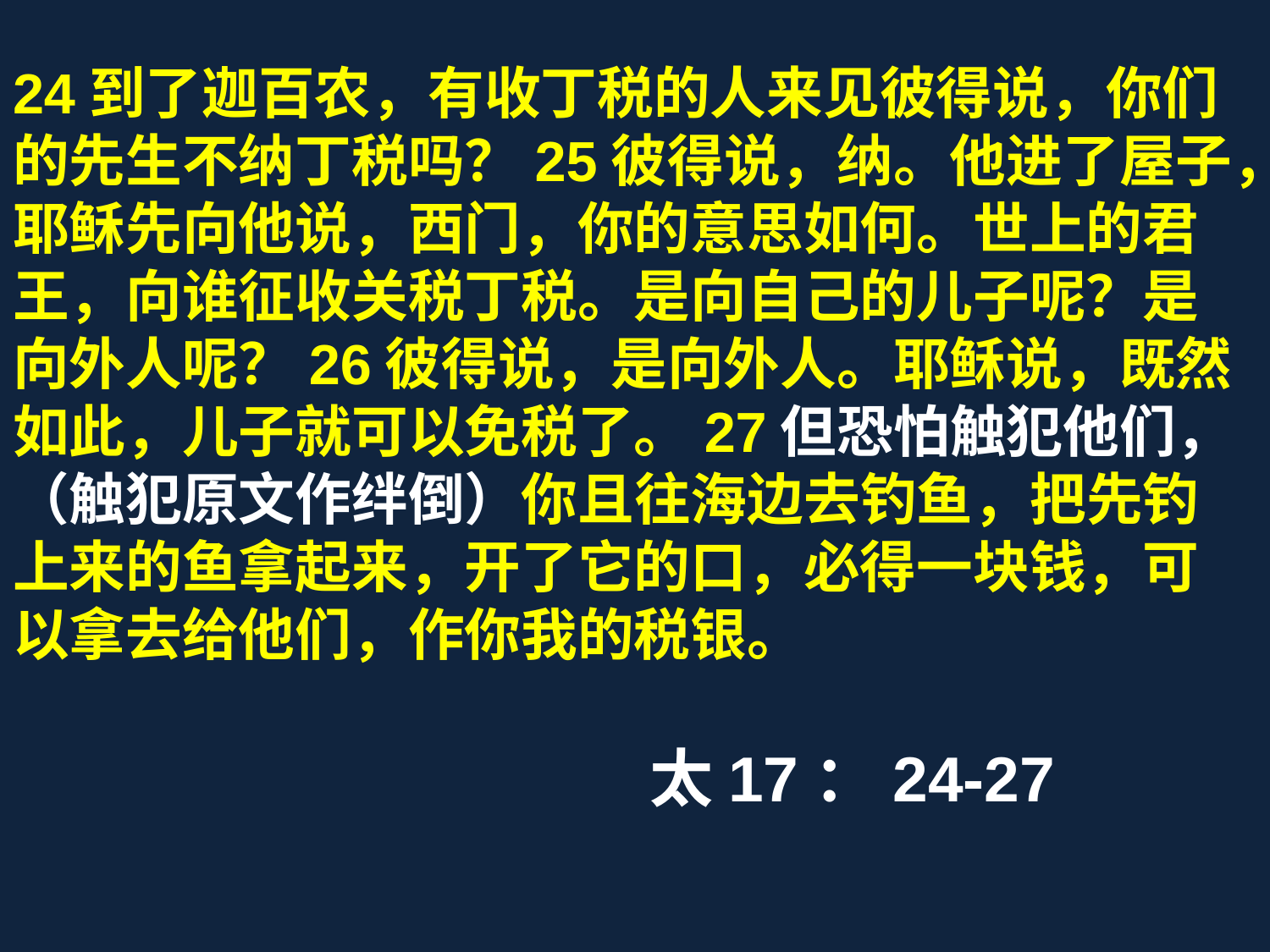

24到了迦百农，有收丁税的人来见彼得说，你们的先生不纳丁税吗？25彼得说，纳。他进了屋子，耶稣先向他说，西门，你的意思如何。世上的君王，向谁征收关税丁税。是向自己的儿子呢？是向外人呢？26彼得说，是向外人。耶稣说，既然如此，儿子就可以免税了。27但恐怕触犯他们，（触犯原文作绊倒）你且往海边去钓鱼，把先钓上来的鱼拿起来，开了它的口，必得一块钱，可以拿去给他们，作你我的税银。
                                               太17：24-27